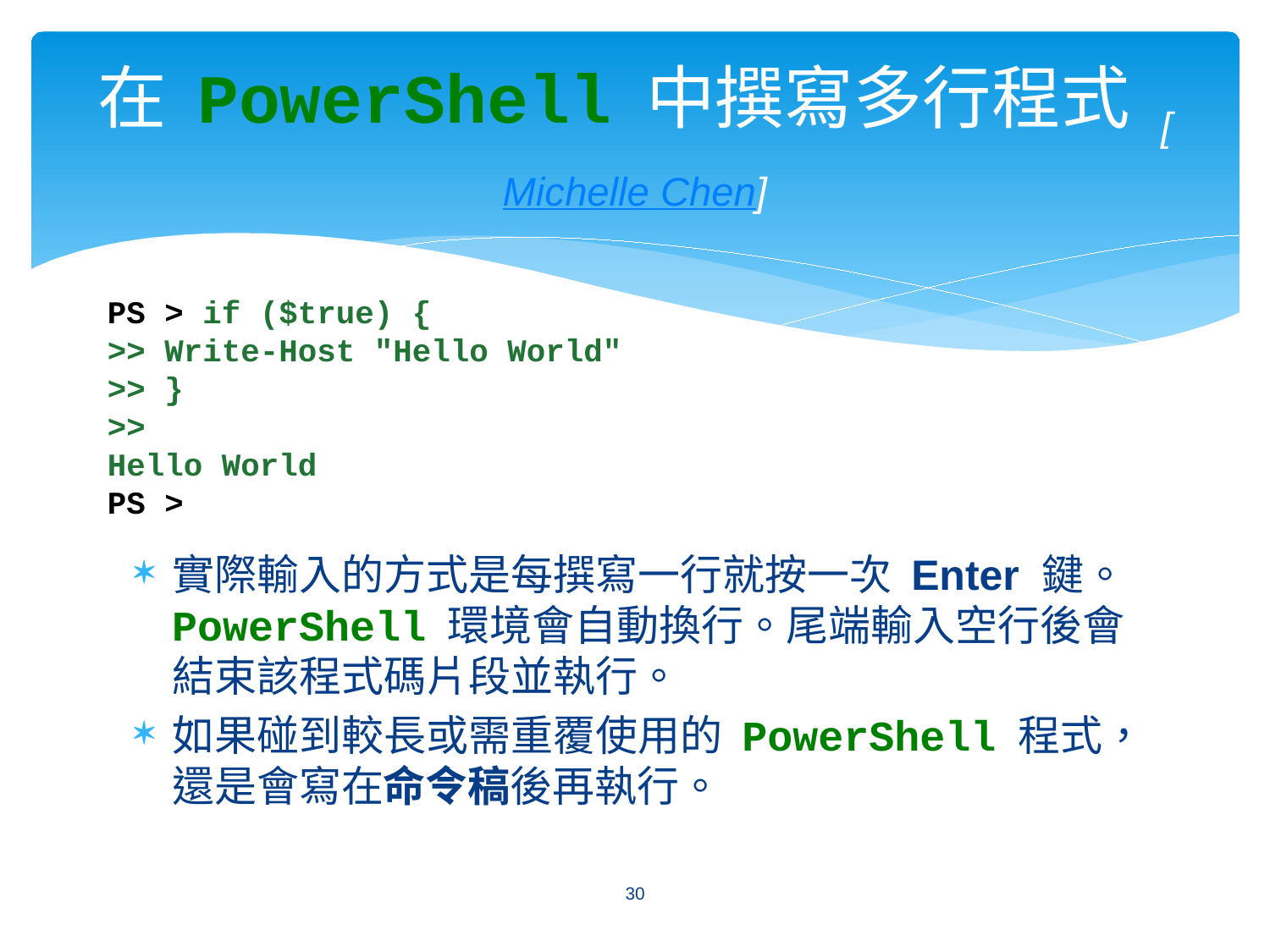

# 在 PowerShell 中撰寫多行程式 [Michelle Chen]
PS > if ($true) {
>> Write-Host "Hello World"
>> }
>>
Hello World
PS >
實際輸入的方式是每撰寫一行就按一次 Enter 鍵。 PowerShell 環境會自動換行。尾端輸入空行後會結束該程式碼片段並執行。
如果碰到較長或需重覆使用的 PowerShell 程式，還是會寫在命令稿後再執行。
30